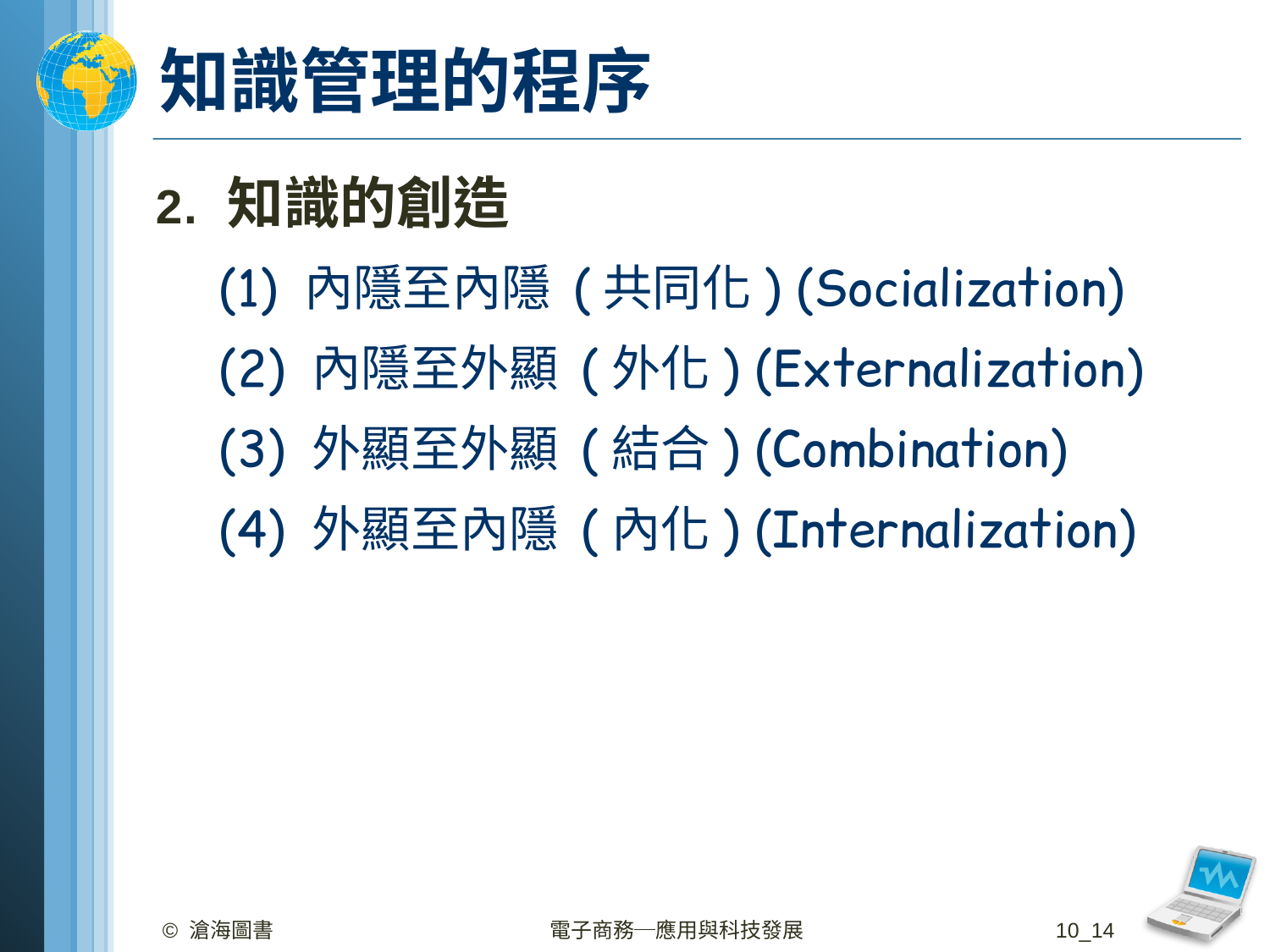

# 知識管理的程序
知識的創造
(1) 內隱至內隱 (共同化) (Socialization)
(2) 內隱至外顯 (外化) (Externalization)
(3) 外顯至外顯 (結合) (Combination)
(4) 外顯至內隱 (內化) (Internalization)
© 滄海圖書
電子商務─應用與科技發展
10_14